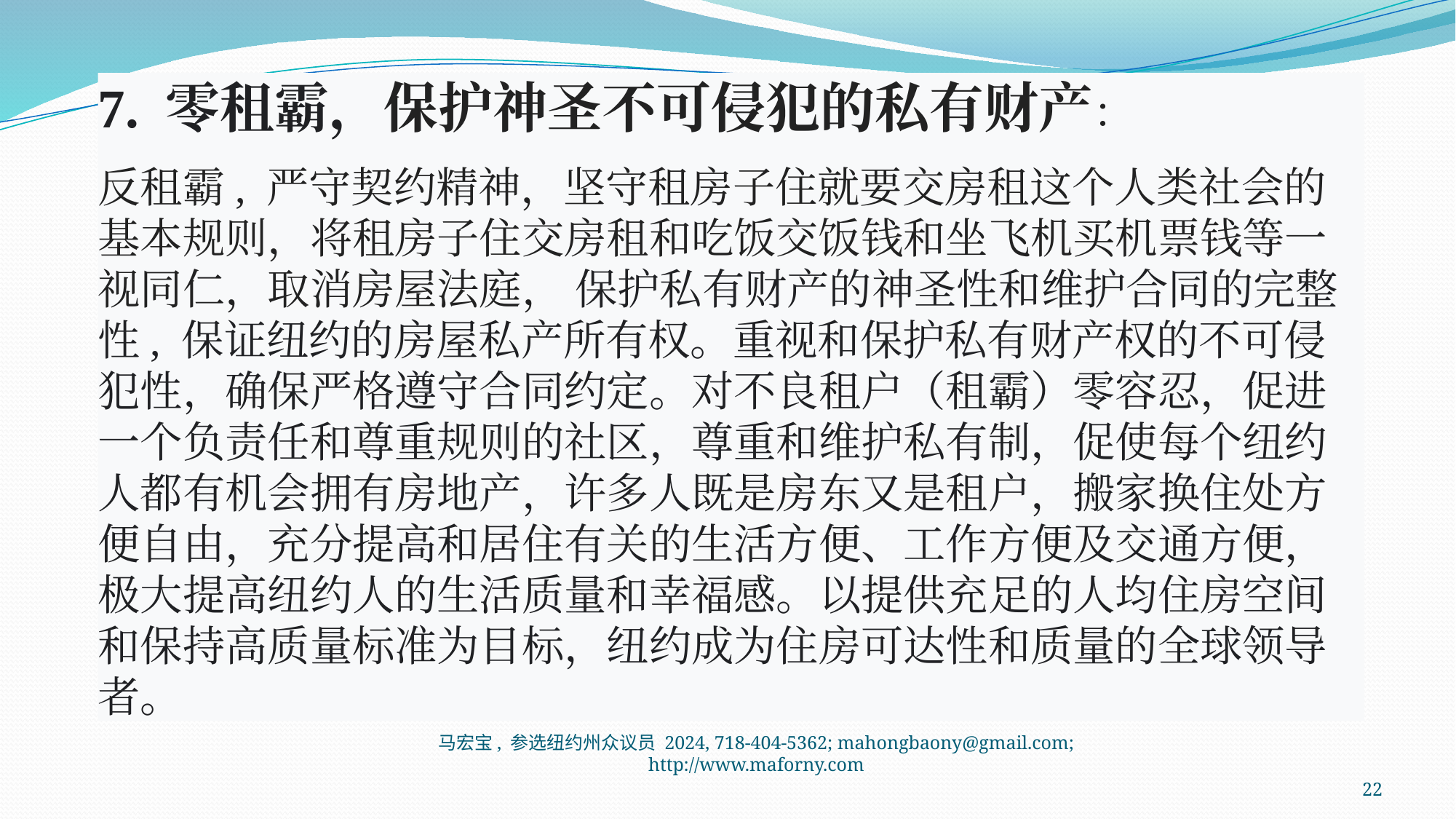

7. 零租霸，保护神圣不可侵犯的私有财产：

反租霸, 严守契约精神，坚守租房子住就要交房租这个人类社会的基本规则，将租房子住交房租和吃饭交饭钱和坐飞机买机票钱等一视同仁，取消房屋法庭， 保护私有财产的神圣性和维护合同的完整性, 保证纽约的房屋私产所有权。重视和保护私有财产权的不可侵犯性，确保严格遵守合同约定。对不良租户（租霸）零容忍，促进一个负责任和尊重规则的社区，尊重和维护私有制，促使每个纽约人都有机会拥有房地产，许多人既是房东又是租户，搬家换住处方便自由，充分提高和居住有关的生活方便、工作方便及交通方便，极大提高纽约人的生活质量和幸福感。以提供充足的人均住房空间和保持高质量标准为目标，纽约成为住房可达性和质量的全球领导者。
马宏宝, 参选纽约州众议员 2024, 718-404-5362; mahongbaony@gmail.com; http://www.maforny.com
22